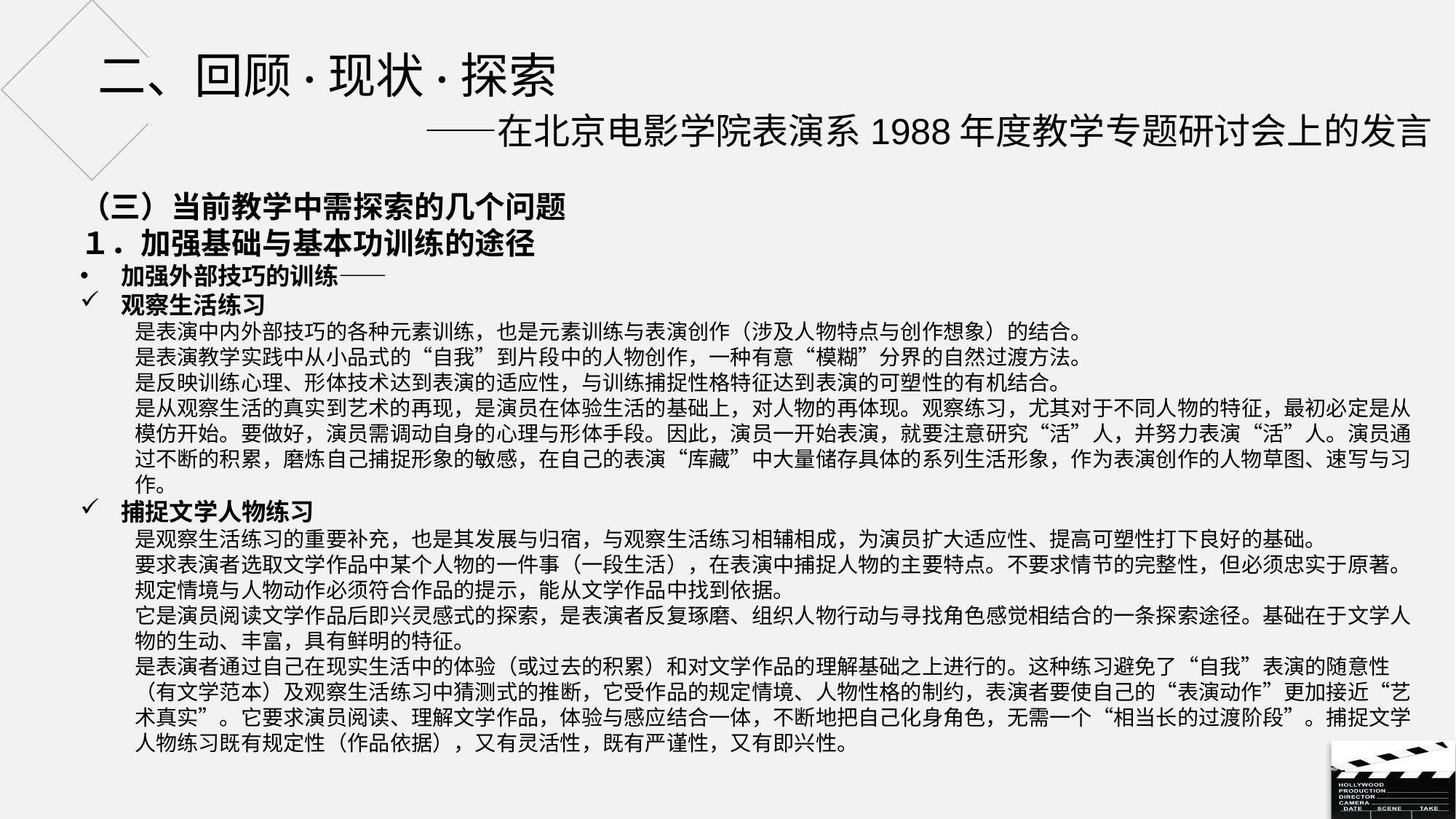

# 二、回顾·现状·探索 ——在北京电影学院表演系1988年度教学专题研讨会上的发言
（三）当前教学中需探索的几个问题
１．加强基础与基本功训练的途径
加强外部技巧的训练——
观察生活练习
是表演中内外部技巧的各种元素训练，也是元素训练与表演创作（涉及人物特点与创作想象）的结合。
是表演教学实践中从小品式的“自我”到片段中的人物创作，一种有意“模糊”分界的自然过渡方法。
是反映训练心理、形体技术达到表演的适应性，与训练捕捉性格特征达到表演的可塑性的有机结合。
是从观察生活的真实到艺术的再现，是演员在体验生活的基础上，对人物的再体现。观察练习，尤其对于不同人物的特征，最初必定是从模仿开始。要做好，演员需调动自身的心理与形体手段。因此，演员一开始表演，就要注意研究“活”人，并努力表演“活”人。演员通过不断的积累，磨炼自己捕捉形象的敏感，在自己的表演“库藏”中大量储存具体的系列生活形象，作为表演创作的人物草图、速写与习作。
捕捉文学人物练习
是观察生活练习的重要补充，也是其发展与归宿，与观察生活练习相辅相成，为演员扩大适应性、提高可塑性打下良好的基础。
要求表演者选取文学作品中某个人物的一件事（一段生活），在表演中捕捉人物的主要特点。不要求情节的完整性，但必须忠实于原著。规定情境与人物动作必须符合作品的提示，能从文学作品中找到依据。
它是演员阅读文学作品后即兴灵感式的探索，是表演者反复琢磨、组织人物行动与寻找角色感觉相结合的一条探索途径。基础在于文学人物的生动、丰富，具有鲜明的特征。
是表演者通过自己在现实生活中的体验（或过去的积累）和对文学作品的理解基础之上进行的。这种练习避免了“自我”表演的随意性（有文学范本）及观察生活练习中猜测式的推断，它受作品的规定情境、人物性格的制约，表演者要使自己的“表演动作”更加接近“艺术真实”。它要求演员阅读、理解文学作品，体验与感应结合一体，不断地把自己化身角色，无需一个“相当长的过渡阶段”。捕捉文学人物练习既有规定性（作品依据），又有灵活性，既有严谨性，又有即兴性。